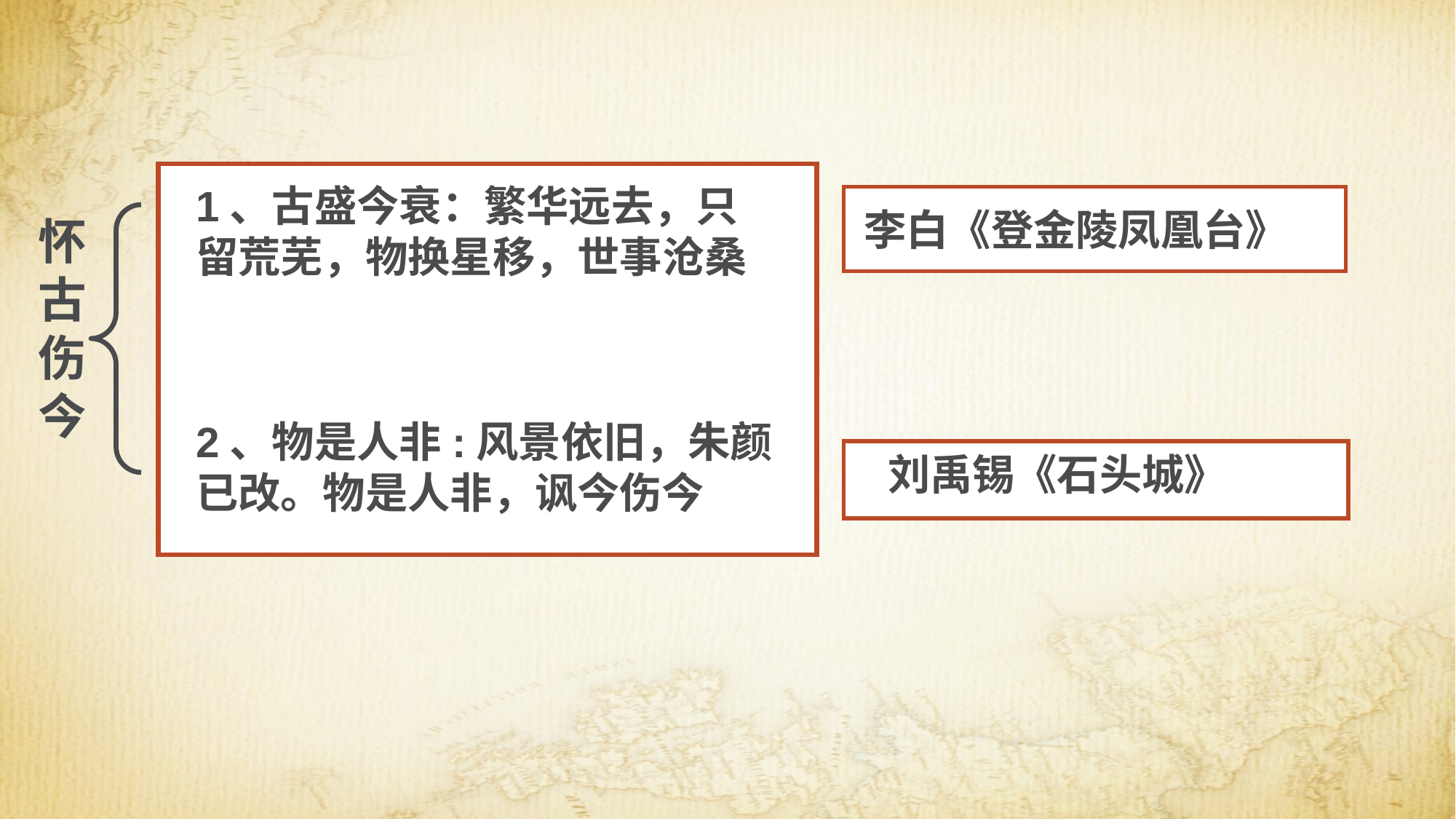

1、古盛今衰：繁华远去，只留荒芜，物换星移，世事沧桑
2、物是人非:风景依旧，朱颜已改。物是人非，讽今伤今

李白《登金陵凤凰台》
怀古
伤今

刘禹锡《石头城》